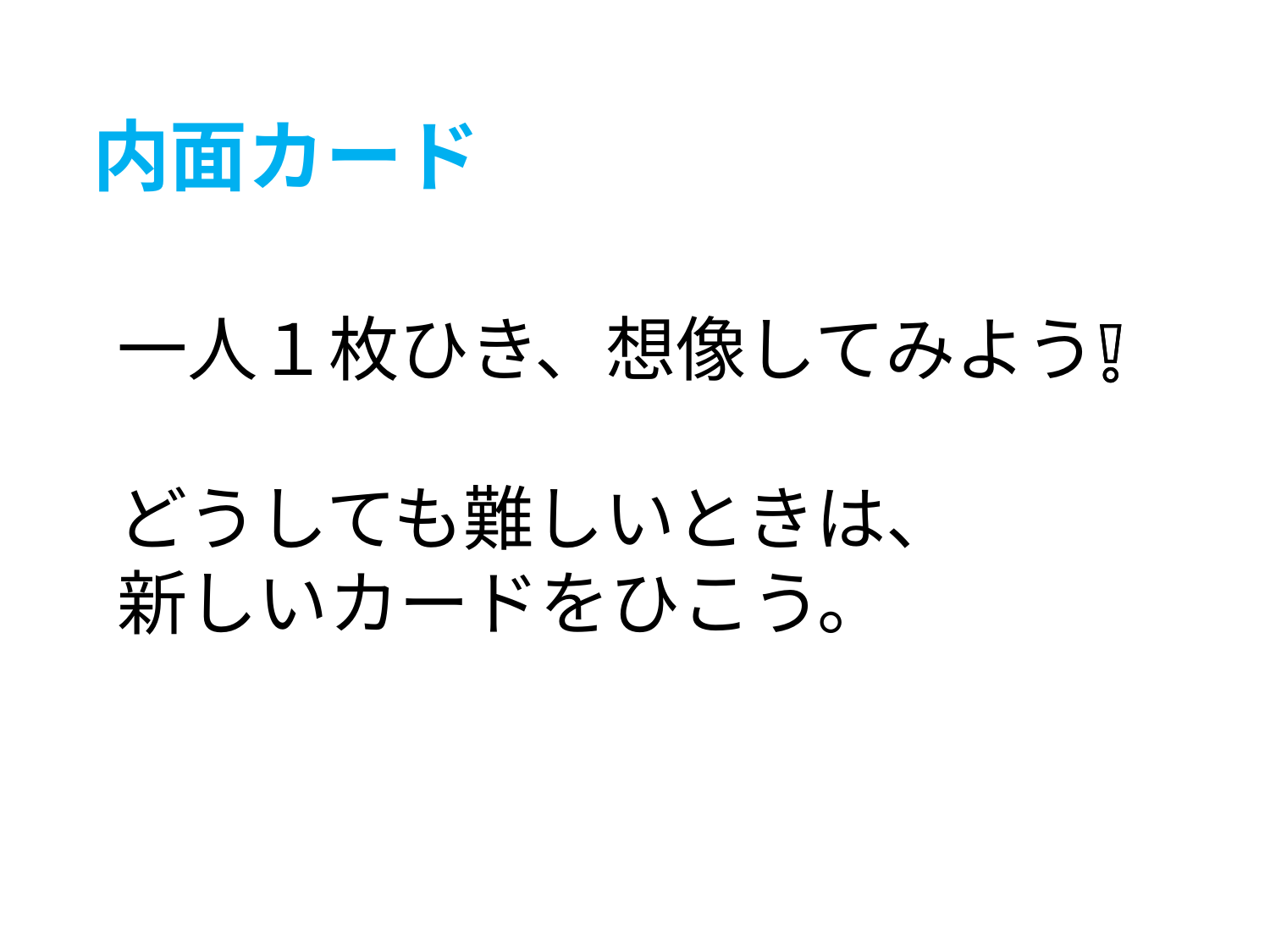

内面カード
一人１枚ひき、想像してみよう❕❕

どうしても難しいときは、
新しいカードをひこう。